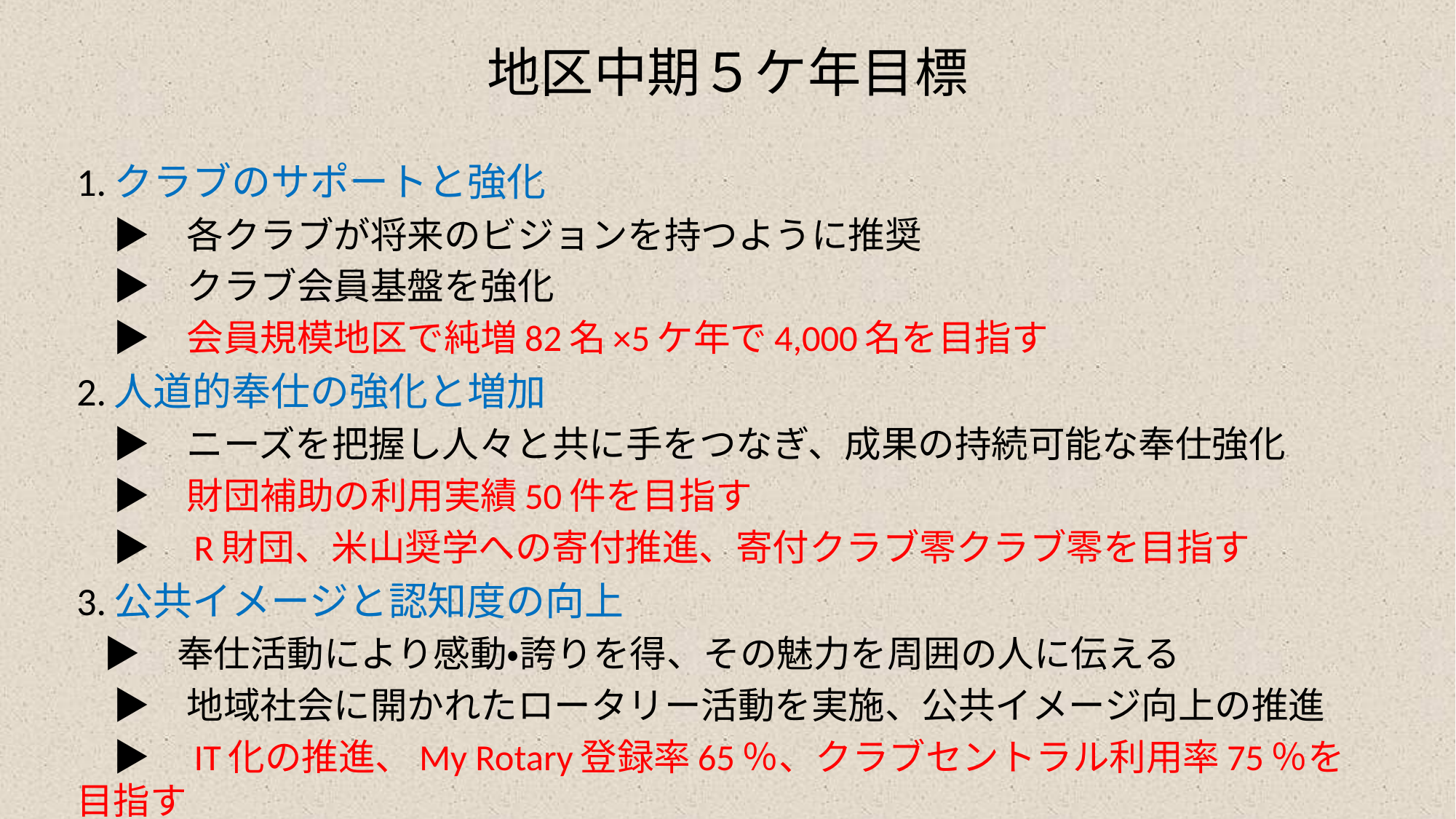

# 地区中期５ケ年目標
1.クラブのサポートと強化
　▶　各クラブが将来のビジョンを持つように推奨
　▶　クラブ会員基盤を強化
　▶　会員規模地区で純増82名×5ケ年で4,000名を目指す
2.人道的奉仕の強化と増加
　▶　ニーズを把握し人々と共に手をつなぎ、成果の持続可能な奉仕強化
　▶　財団補助の利用実績50件を目指す
　▶　R財団、米山奨学への寄付推進、寄付クラブ零クラブ零を目指す
3.公共イメージと認知度の向上
　▶　奉仕活動により感動・誇りを得、その魅力を周囲の人に伝える
　▶　地域社会に開かれたロータリー活動を実施、公共イメージ向上の推進
　▶　IT化の推進、My Rotary登録率65％、クラブセントラル利用率75％を目指す